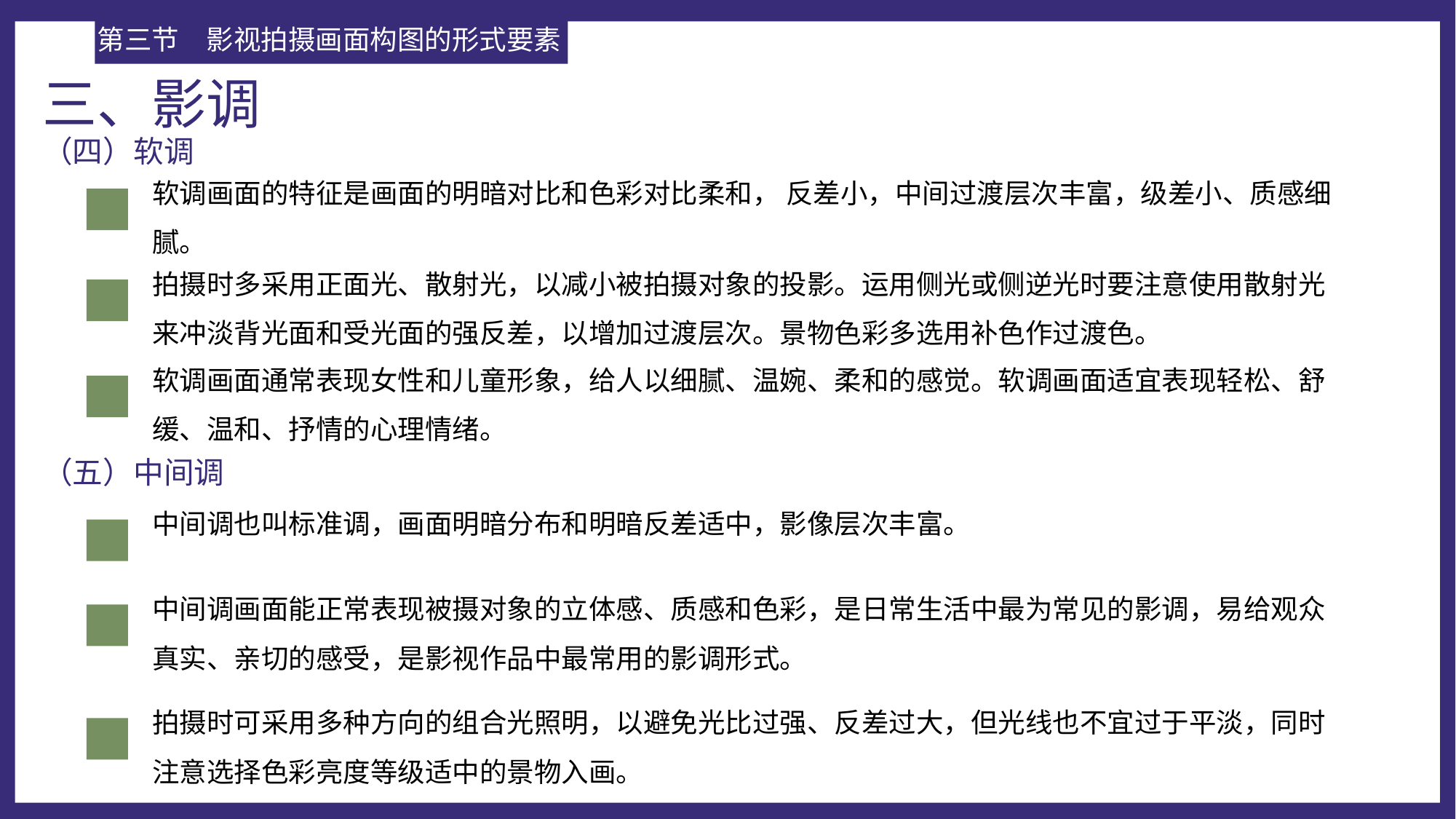

第三节	影视拍摄画面构图的形式要素
三、影调
（四）软调
软调画面的特征是画面的明暗对比和色彩对比柔和， 反差小，中间过渡层次丰富，级差小、质感细腻。

拍摄时多采用正面光、散射光，以减小被拍摄对象的投影。运用侧光或侧逆光时要注意使用散射光来冲淡背光面和受光面的强反差，以增加过渡层次。景物色彩多选用补色作过渡色。

软调画面通常表现女性和儿童形象，给人以细腻、温婉、柔和的感觉。软调画面适宜表现轻松、舒缓、温和、抒情的心理情绪。

（五）中间调
中间调也叫标准调，画面明暗分布和明暗反差适中，影像层次丰富。

中间调画面能正常表现被摄对象的立体感、质感和色彩，是日常生活中最为常见的影调，易给观众真实、亲切的感受，是影视作品中最常用的影调形式。

拍摄时可采用多种方向的组合光照明，以避免光比过强、反差过大，但光线也不宜过于平淡，同时注意选择色彩亮度等级适中的景物入画。